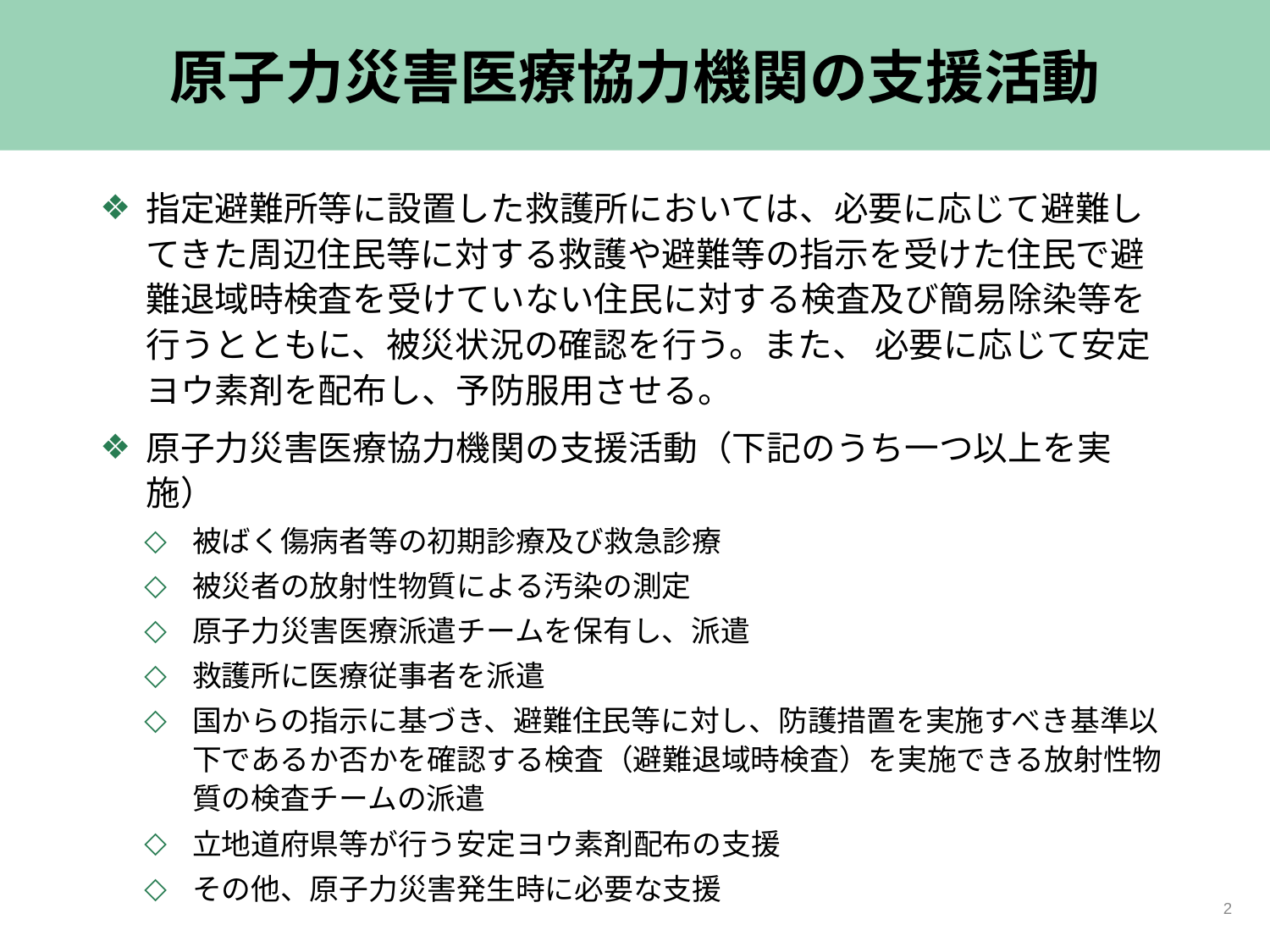

# 原子力災害医療協力機関の支援活動
指定避難所等に設置した救護所においては、必要に応じて避難してきた周辺住民等に対する救護や避難等の指示を受けた住民で避難退域時検査を受けていない住民に対する検査及び簡易除染等を行うとともに、被災状況の確認を行う。また、 必要に応じて安定ヨウ素剤を配布し、予防服用させる。
原子力災害医療協力機関の支援活動（下記のうち一つ以上を実施）
被ばく傷病者等の初期診療及び救急診療
被災者の放射性物質による汚染の測定
原子力災害医療派遣チームを保有し、派遣
救護所に医療従事者を派遣
国からの指示に基づき、避難住民等に対し、防護措置を実施すべき基準以下であるか否かを確認する検査（避難退域時検査）を実施できる放射性物質の検査チームの派遣
立地道府県等が行う安定ヨウ素剤配布の支援
その他、原子力災害発生時に必要な支援
2